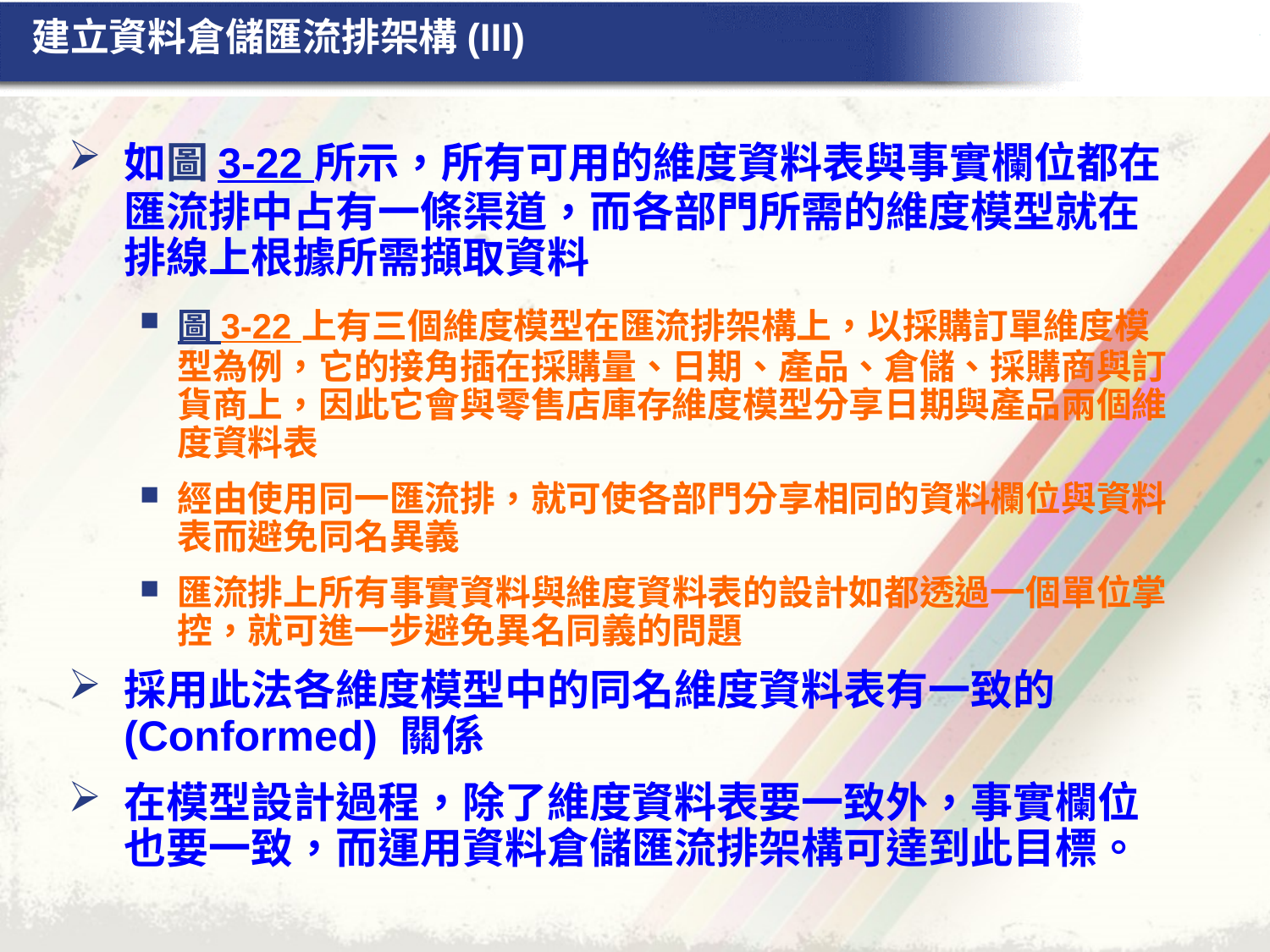

# 建立資料倉儲匯流排架構(III)
如圖 3-22 所示，所有可用的維度資料表與事實欄位都在匯流排中占有一條渠道，而各部門所需的維度模型就在排線上根據所需擷取資料
圖 3-22 上有三個維度模型在匯流排架構上，以採購訂單維度模型為例，它的接角插在採購量、日期、產品、倉儲、採購商與訂貨商上，因此它會與零售店庫存維度模型分享日期與產品兩個維度資料表
經由使用同一匯流排，就可使各部門分享相同的資料欄位與資料表而避免同名異義
匯流排上所有事實資料與維度資料表的設計如都透過一個單位掌控，就可進一步避免異名同義的問題
採用此法各維度模型中的同名維度資料表有一致的(Conformed) 關係
在模型設計過程，除了維度資料表要一致外，事實欄位也要一致，而運用資料倉儲匯流排架構可達到此目標。